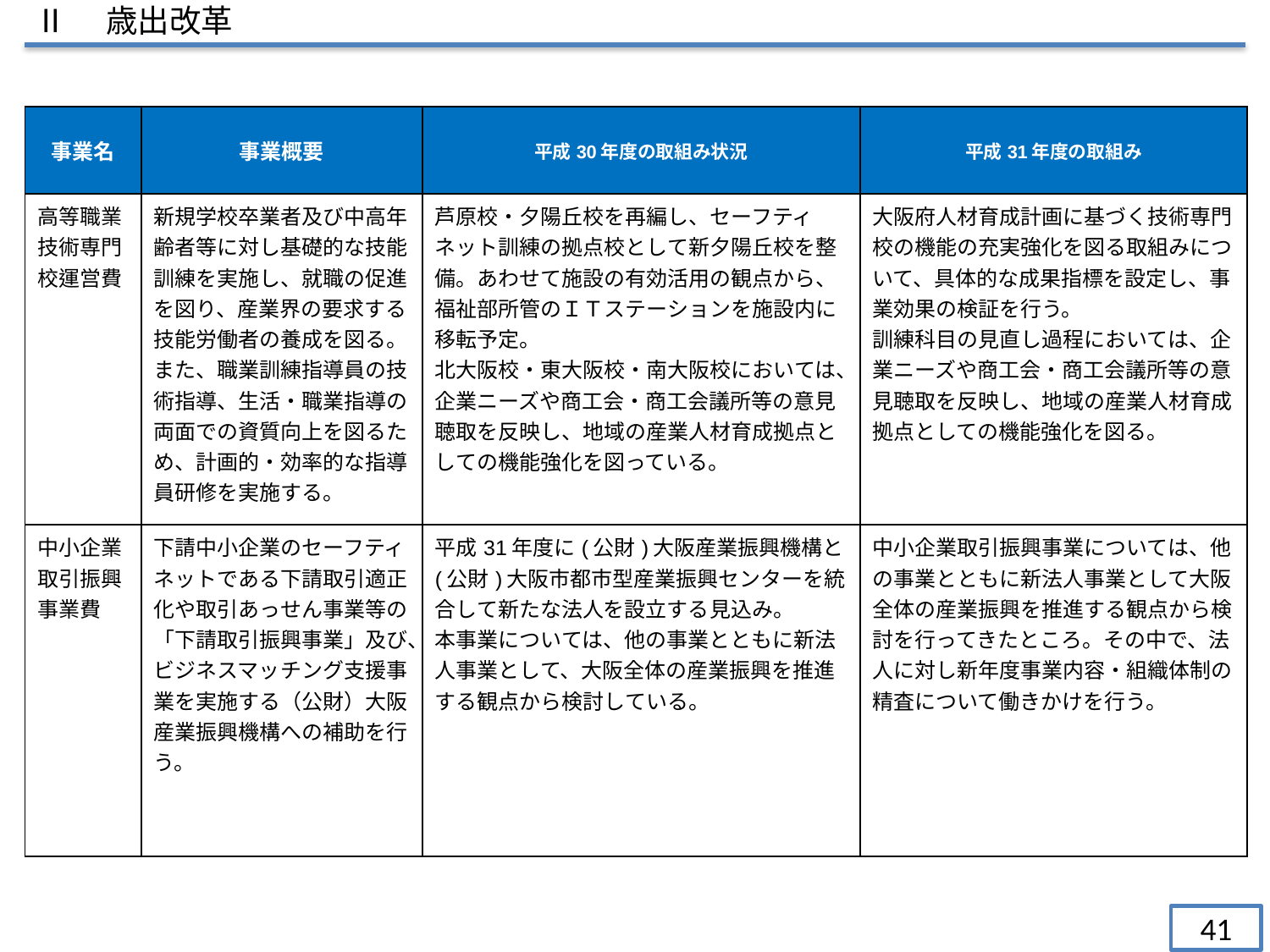

Ⅱ　歳出改革
| 事業名 | 事業概要 | 平成30年度の取組み状況 | 平成31年度の取組み |
| --- | --- | --- | --- |
| 高等職業技術専門校運営費 | 新規学校卒業者及び中高年齢者等に対し基礎的な技能訓練を実施し、就職の促進を図り、産業界の要求する技能労働者の養成を図る。また、職業訓練指導員の技術指導、生活・職業指導の両面での資質向上を図るため、計画的・効率的な指導員研修を実施する。 | 芦原校・夕陽丘校を再編し、セーフティネット訓練の拠点校として新夕陽丘校を整備。あわせて施設の有効活用の観点から、福祉部所管のＩＴステーションを施設内に移転予定。 北大阪校・東大阪校・南大阪校においては、企業ニーズや商工会・商工会議所等の意見聴取を反映し、地域の産業人材育成拠点としての機能強化を図っている。 | 大阪府人材育成計画に基づく技術専門校の機能の充実強化を図る取組みについて、具体的な成果指標を設定し、事業効果の検証を行う。 訓練科目の見直し過程においては、企業ニーズや商工会・商工会議所等の意見聴取を反映し、地域の産業人材育成拠点としての機能強化を図る。 |
| 中小企業取引振興事業費 | 下請中小企業のセーフティネットである下請取引適正化や取引あっせん事業等の「下請取引振興事業」及び、ビジネスマッチング支援事業を実施する（公財）大阪産業振興機構への補助を行う。 | 平成31年度に(公財)大阪産業振興機構と(公財)大阪市都市型産業振興センターを統合して新たな法人を設立する見込み。  本事業については、他の事業とともに新法人事業として、大阪全体の産業振興を推進する観点から検討している。 | 中小企業取引振興事業については、他の事業とともに新法人事業として大阪全体の産業振興を推進する観点から検討を行ってきたところ。その中で、法人に対し新年度事業内容・組織体制の精査について働きかけを行う。 |
41